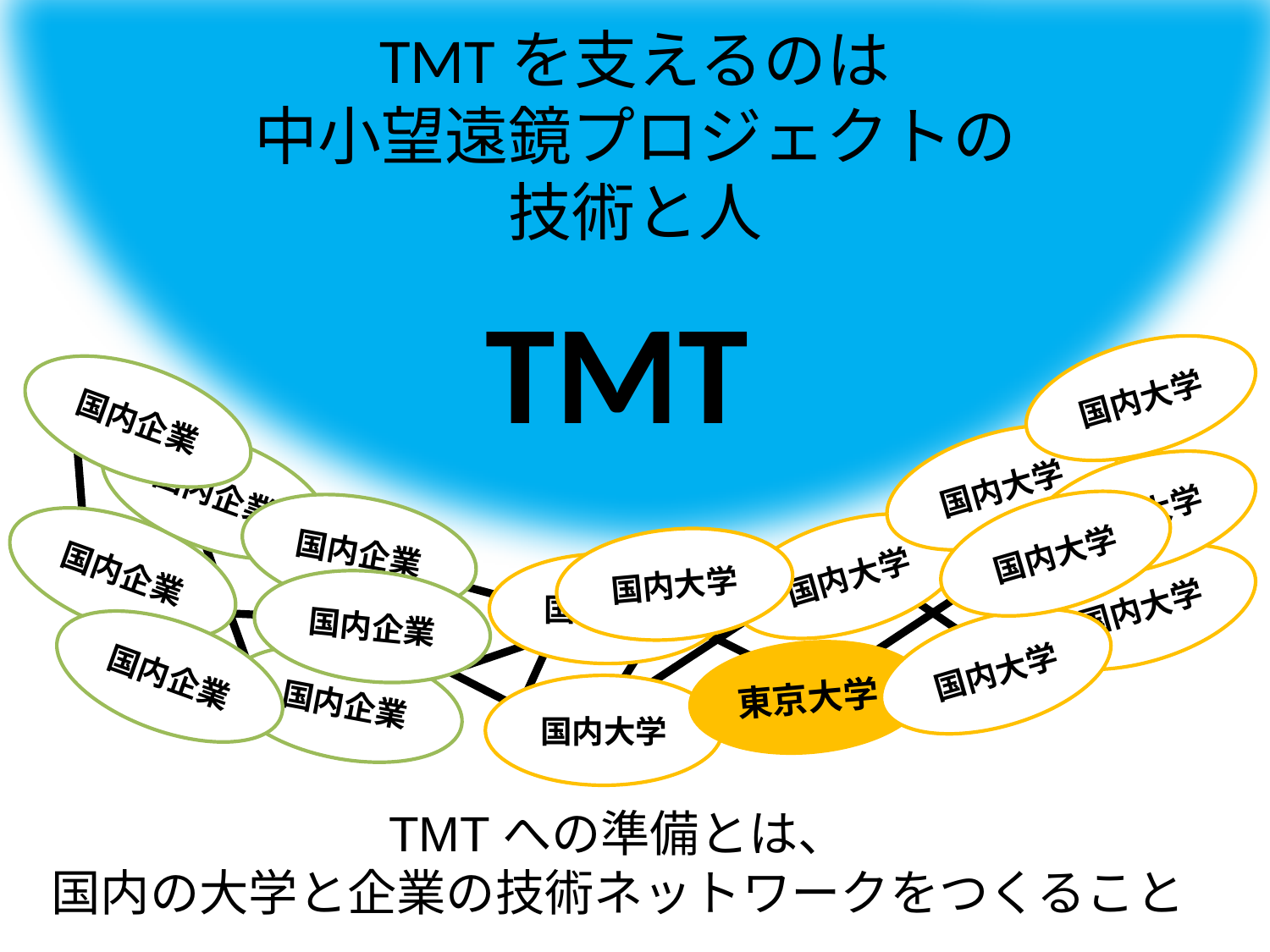

# TMTを支えるのは 中小望遠鏡プロジェクトの 技術と人
TMT
国内企業
国内企業
国内企業
国内企業
国内企業
国内企業
国内企業
国内大学
国内大学
国内大学
国内大学
国内大学
国内大学
国内大学
国内大学
東京大学
国内大学
国内大学
TMTへの準備とは、
国内の大学と企業の技術ネットワークをつくること